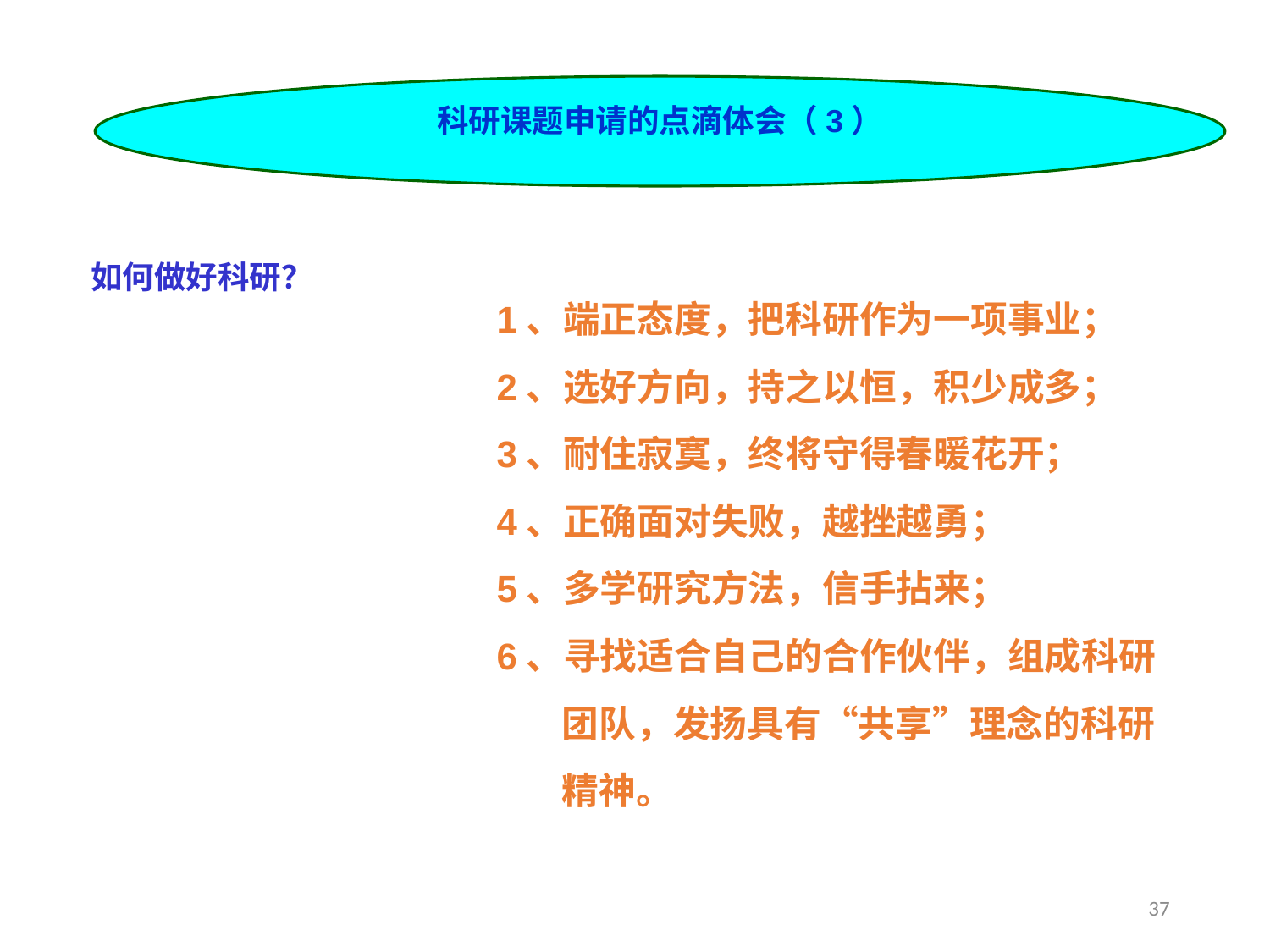

科研课题申请的点滴体会（3）
如何做好科研？
1、端正态度，把科研作为一项事业；
2、选好方向，持之以恒，积少成多；
3、耐住寂寞，终将守得春暖花开；
4、正确面对失败，越挫越勇；
5、多学研究方法，信手拈来；
6、寻找适合自己的合作伙伴，组成科研团队，发扬具有“共享”理念的科研精神。
37